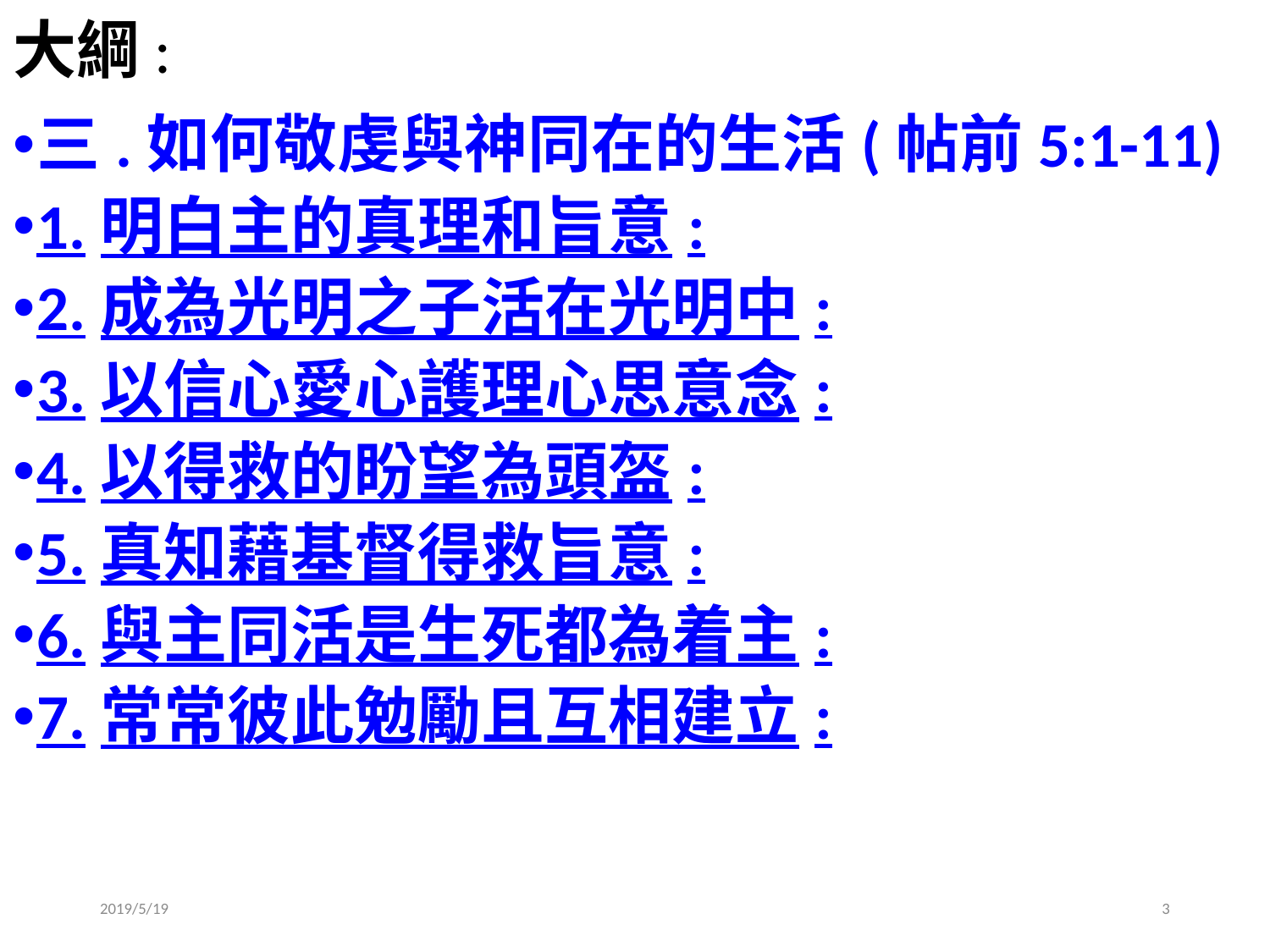

# 大綱:
三.如何敬虔與神同在的生活(帖前5:1-11)
1.明白主的真理和旨意:
2.成為光明之子活在光明中:
3.以信心愛心護理心思意念:
4.以得救的盼望為頭盔:
5.真知藉基督得救旨意:
6.與主同活是生死都為着主:
7.常常彼此勉勵且互相建立:

2019/5/19
3